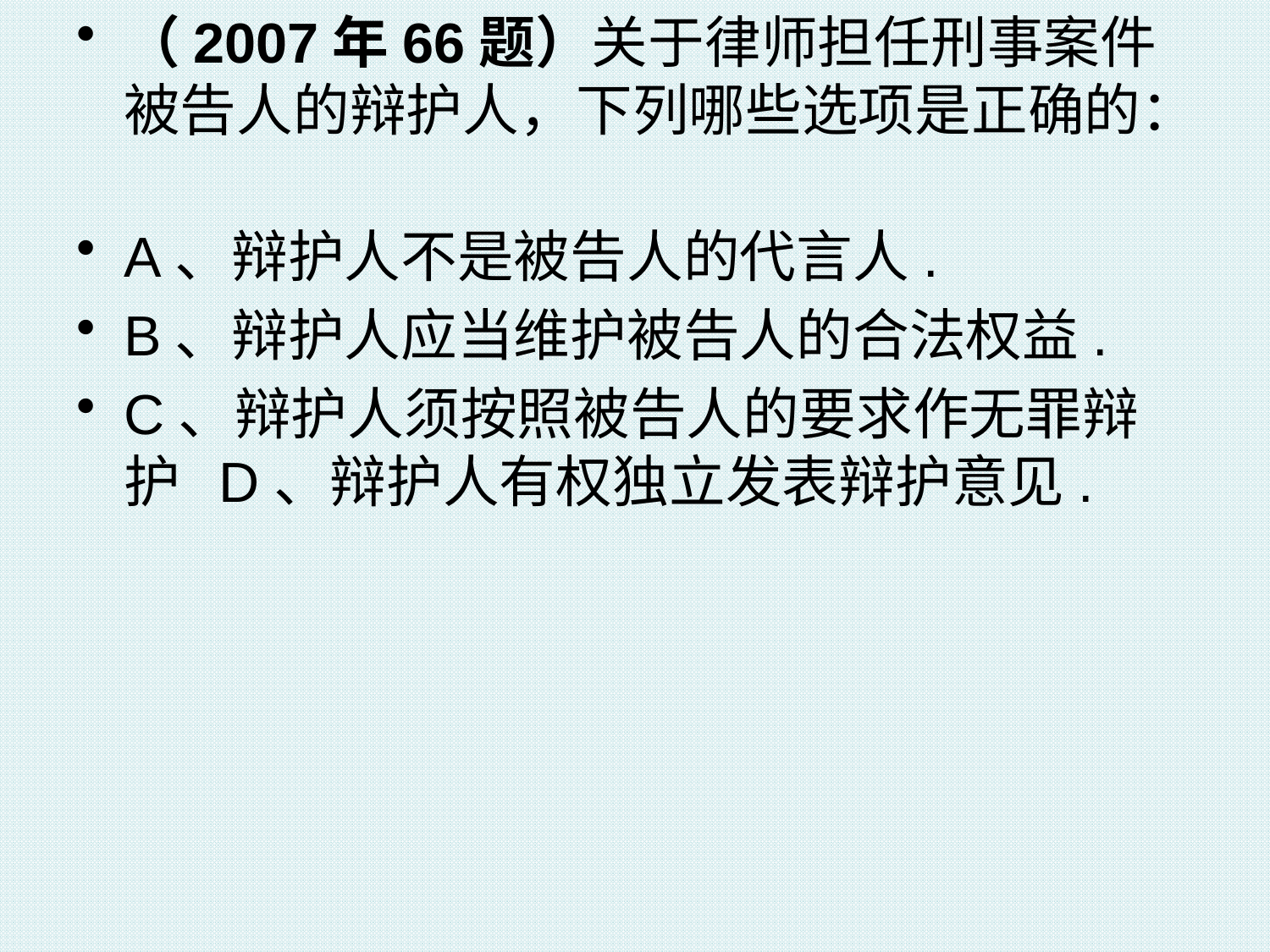

（2007年66题）关于律师担任刑事案件被告人的辩护人，下列哪些选项是正确的：
A、辩护人不是被告人的代言人.
B、辩护人应当维护被告人的合法权益.
C、辩护人须按照被告人的要求作无罪辩护  D、辩护人有权独立发表辩护意见.